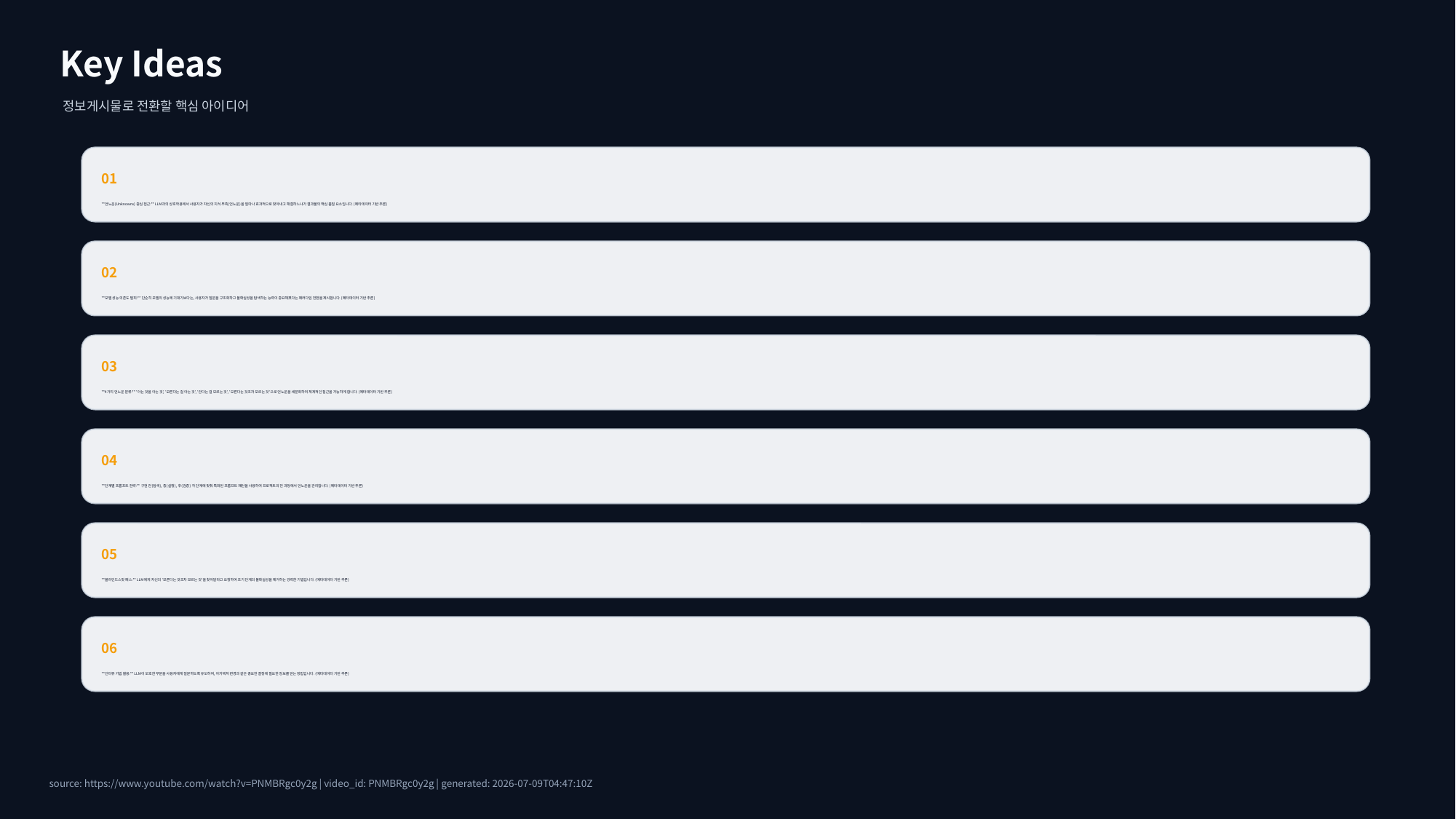

Key Ideas
정보게시물로 전환할 핵심 아이디어

01
**언노운(Unknowns) 중심 접근:** LLM과의 상호작용에서 사용자가 자신의 지식 부족(언노운)을 얼마나 효과적으로 찾아내고 해결하느냐가 결과물의 핵심 품질 요소입니다. (메타데이터 기반 추론)

02
**모델 성능 의존도 탈피:** 단순히 모델의 성능에 기대기보다는, 사용자가 질문을 구조화하고 불확실성을 탐색하는 능력이 중요해졌다는 패러다임 전환을 제시합니다. (메타데이터 기반 추론)

03
**4가지 언노운 분류:** '아는 것을 아는 것', '모른다는 걸 아는 것', '안다는 걸 모르는 것', '모른다는 것조차 모르는 것'으로 언노운을 세분화하여 체계적인 접근을 가능하게 합니다. (메타데이터 기반 추론)

04
**단계별 프롬프트 전략:** 구현 전(탐색), 중(실행), 후(검증) 각 단계에 맞춰 특화된 프롬프트 패턴을 사용하여 프로젝트의 전 과정에서 언노운을 관리합니다. (메타데이터 기반 추론)

05
**블라인드스팟 패스:** LLM에게 자신의 '모른다는 것조차 모르는 것'을 찾아달라고 요청하여 초기 단계의 불확실성을 제거하는 강력한 기법입니다. (메타데이터 기반 추론)

06
**인터뷰 기법 활용:** LLM이 모호한 부분을 사용자에게 질문하도록 유도하여, 아키텍처 변경과 같은 중요한 결정에 필요한 정보를 얻는 방법입니다. (메타데이터 기반 추론)
source: https://www.youtube.com/watch?v=PNMBRgc0y2g | video_id: PNMBRgc0y2g | generated: 2026-07-09T04:47:10Z